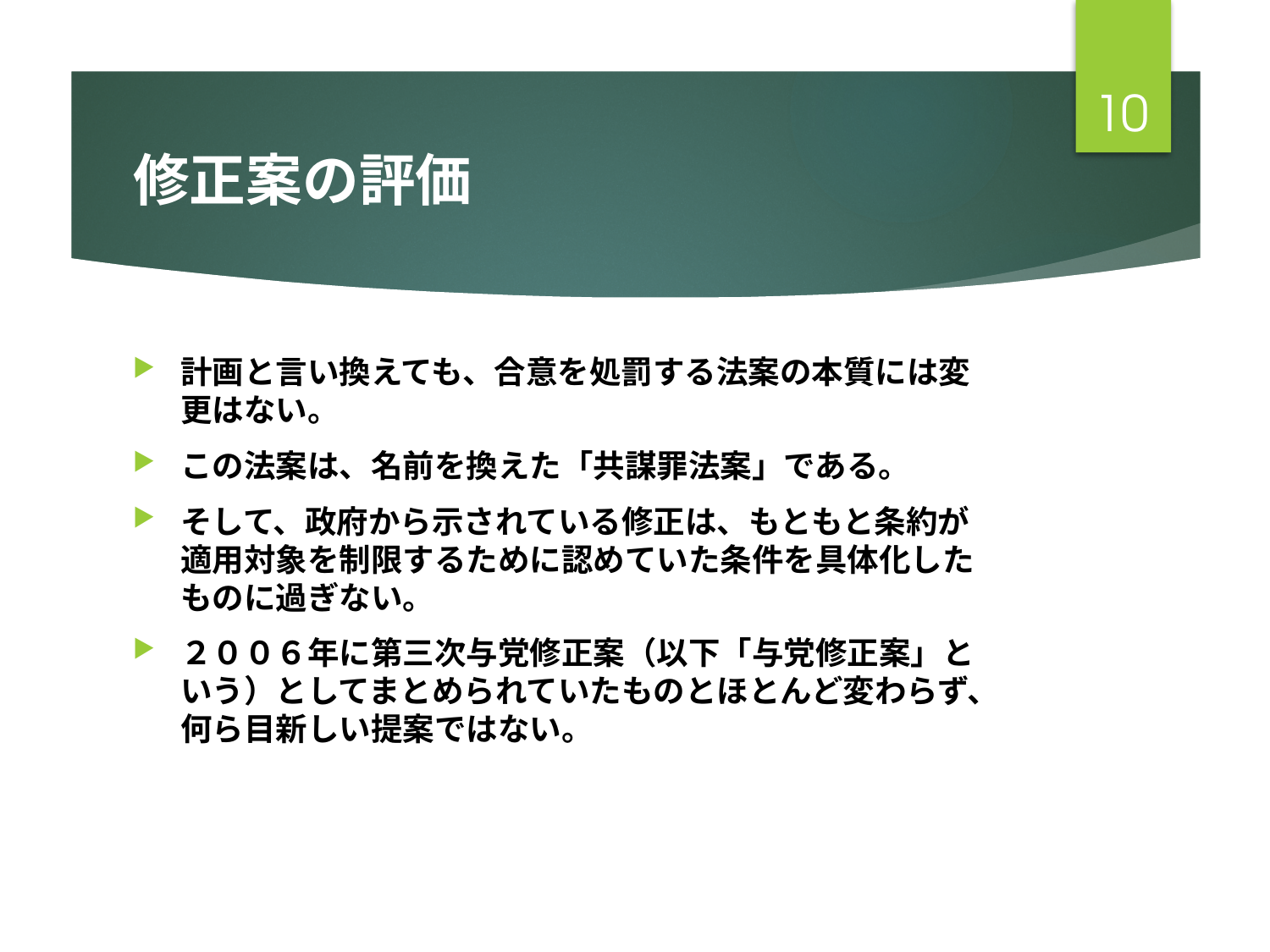

10
# 修正案の評価
計画と言い換えても、合意を処罰する法案の本質には変更はない。
この法案は、名前を換えた「共謀罪法案」である。
そして、政府から示されている修正は、もともと条約が適用対象を制限するために認めていた条件を具体化したものに過ぎない。
２００６年に第三次与党修正案（以下「与党修正案」という）としてまとめられていたものとほとんど変わらず、何ら目新しい提案ではない。